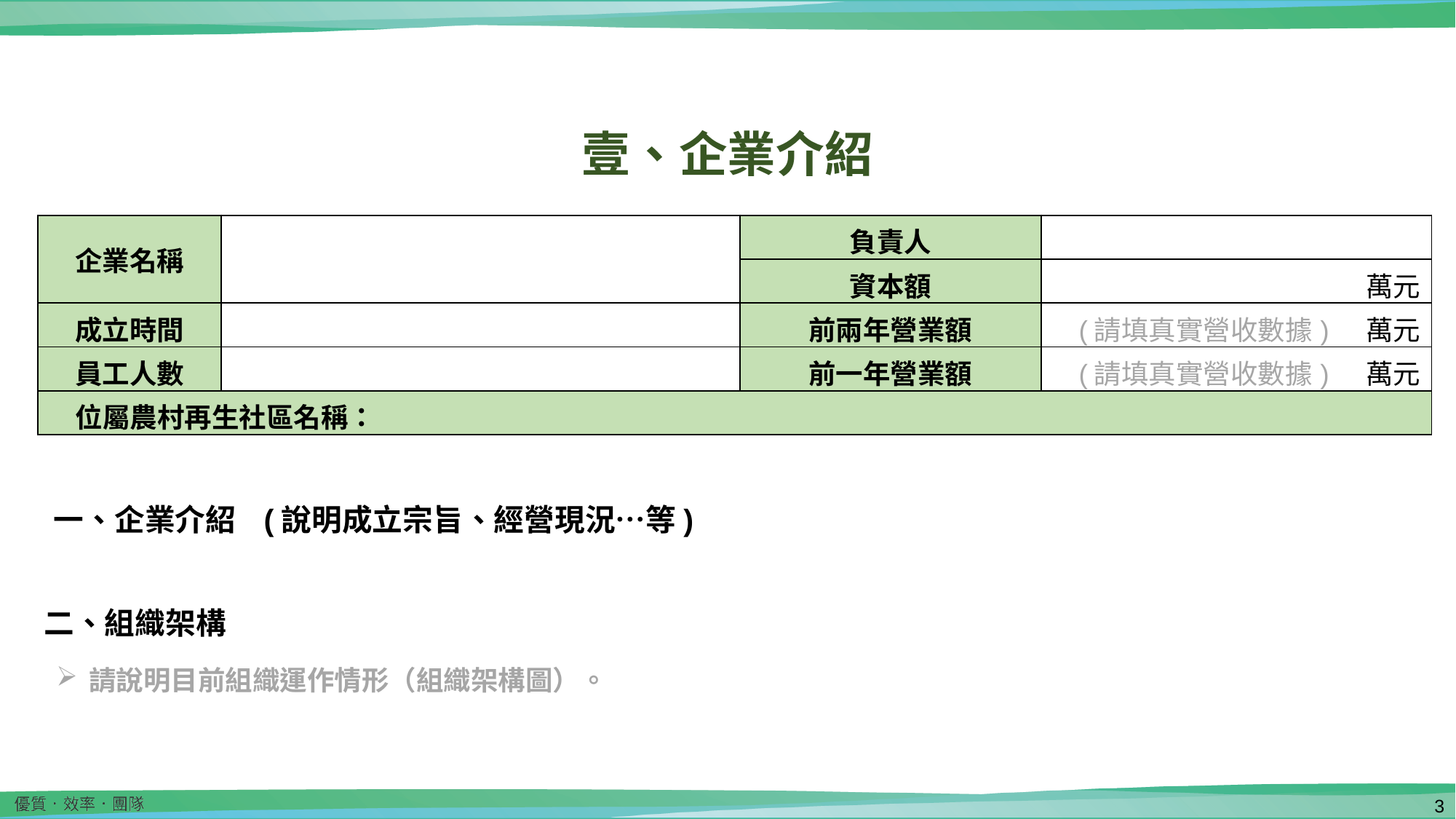

壹、企業介紹
| 企業名稱 |  | 負責人 |  |
| --- | --- | --- | --- |
|  |  | 資本額 | 萬元 |
| 成立時間 |  | 前兩年營業額 | (請填真實營收數據) 萬元 |
| 員工人數 |  | 前一年營業額 | (請填真實營收數據) 萬元 |
| 位屬農村再生社區名稱： |  |  |  |
 一、企業介紹   (說明成立宗旨、經營現況…等)
二、組織架構
請說明目前組織運作情形（組織架構圖）。
3